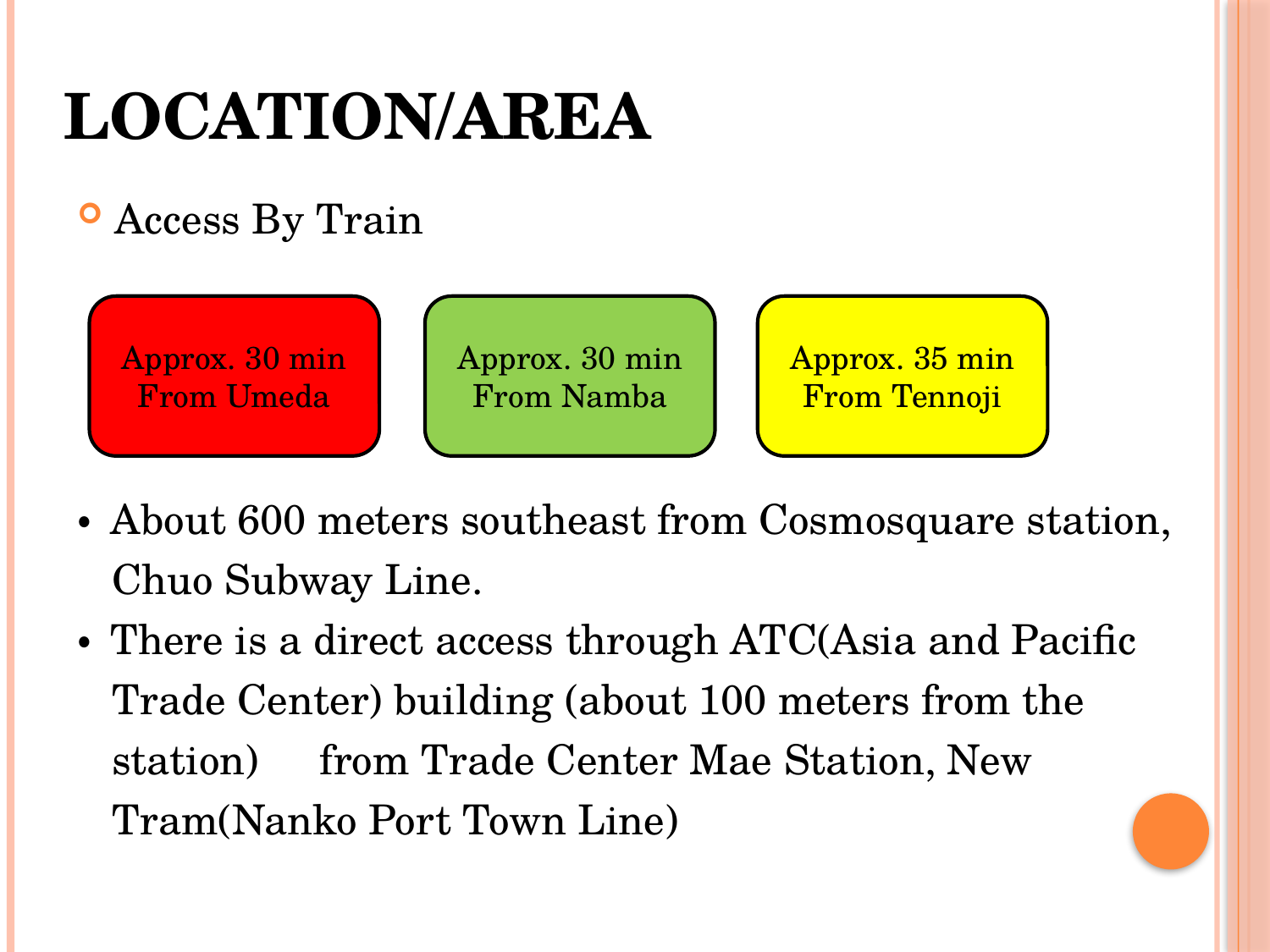

# Location/Area
Access By Train

・ About 600 meters southeast from Cosmosquare station,
   Chuo Subway Line.
・ There is a direct access through ATC(Asia and Pacific
   Trade Center) building (about 100 meters from the
   station)　from Trade Center Mae Station, New
   Tram(Nanko Port Town Line)

Approx. 30 min
From Umeda

Approx. 30 min
From Namba

Approx. 35 min From Tennoji